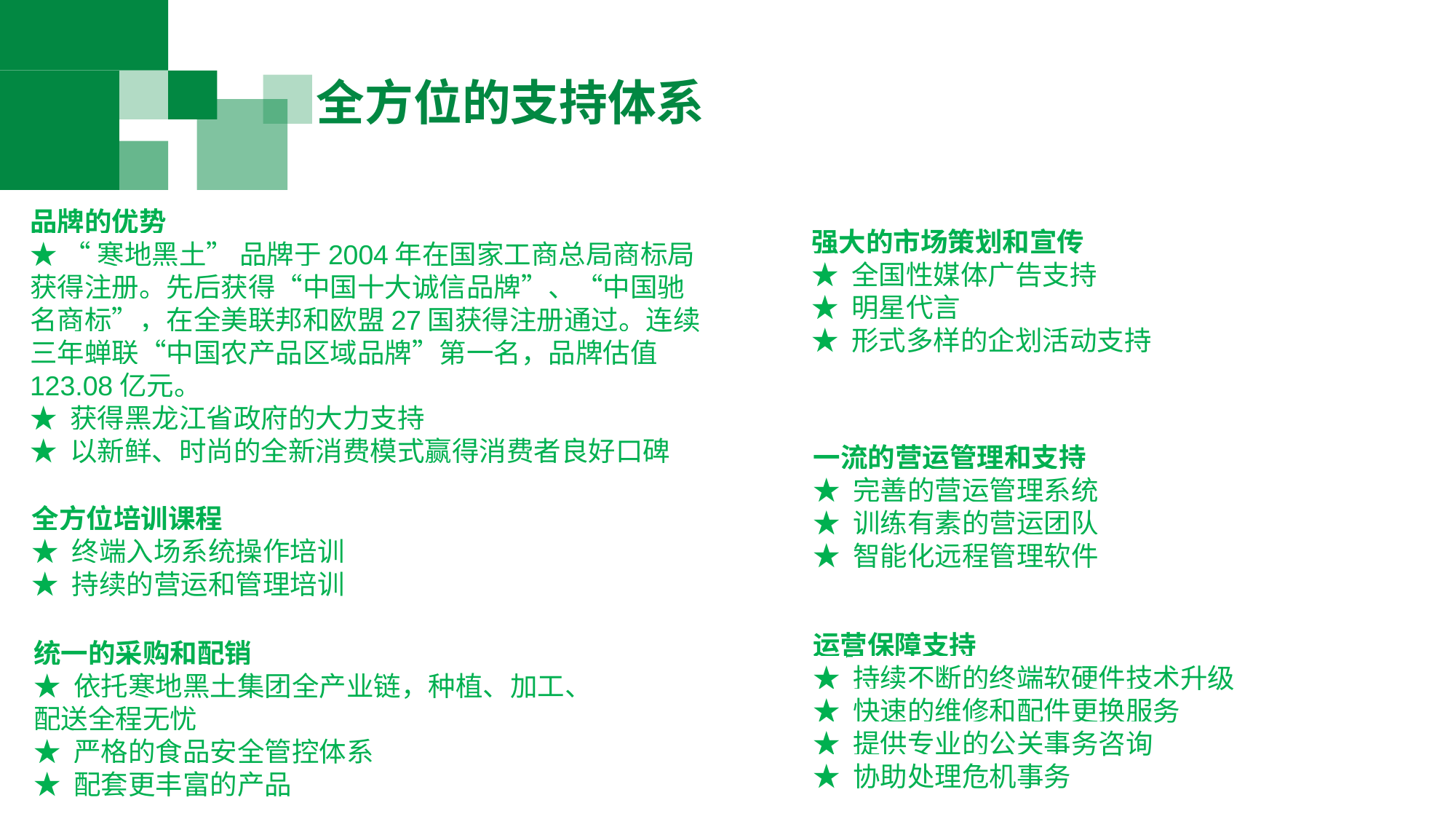

全方位的支持体系
品牌的优势
★ “寒地黑土” 品牌于2004年在国家工商总局商标局获得注册。先后获得“中国十大诚信品牌”、“中国驰名商标”，在全美联邦和欧盟27国获得注册通过。连续三年蝉联“中国农产品区域品牌”第一名，品牌估值123.08亿元。★ 获得黑龙江省政府的大力支持★ 以新鲜、时尚的全新消费模式赢得消费者良好口碑
强大的市场策划和宣传
★ 全国性媒体广告支持★ 明星代言★ 形式多样的企划活动支持
一流的营运管理和支持
★ 完善的营运管理系统★ 训练有素的营运团队★ 智能化远程管理软件
全方位培训课程
★ 终端入场系统操作培训★ 持续的营运和管理培训
运营保障支持
★ 持续不断的终端软硬件技术升级★ 快速的维修和配件更换服务★ 提供专业的公关事务咨询★ 协助处理危机事务
统一的采购和配销
★ 依托寒地黑土集团全产业链，种植、加工、配送全程无忧★ 严格的食品安全管控体系★ 配套更丰富的产品